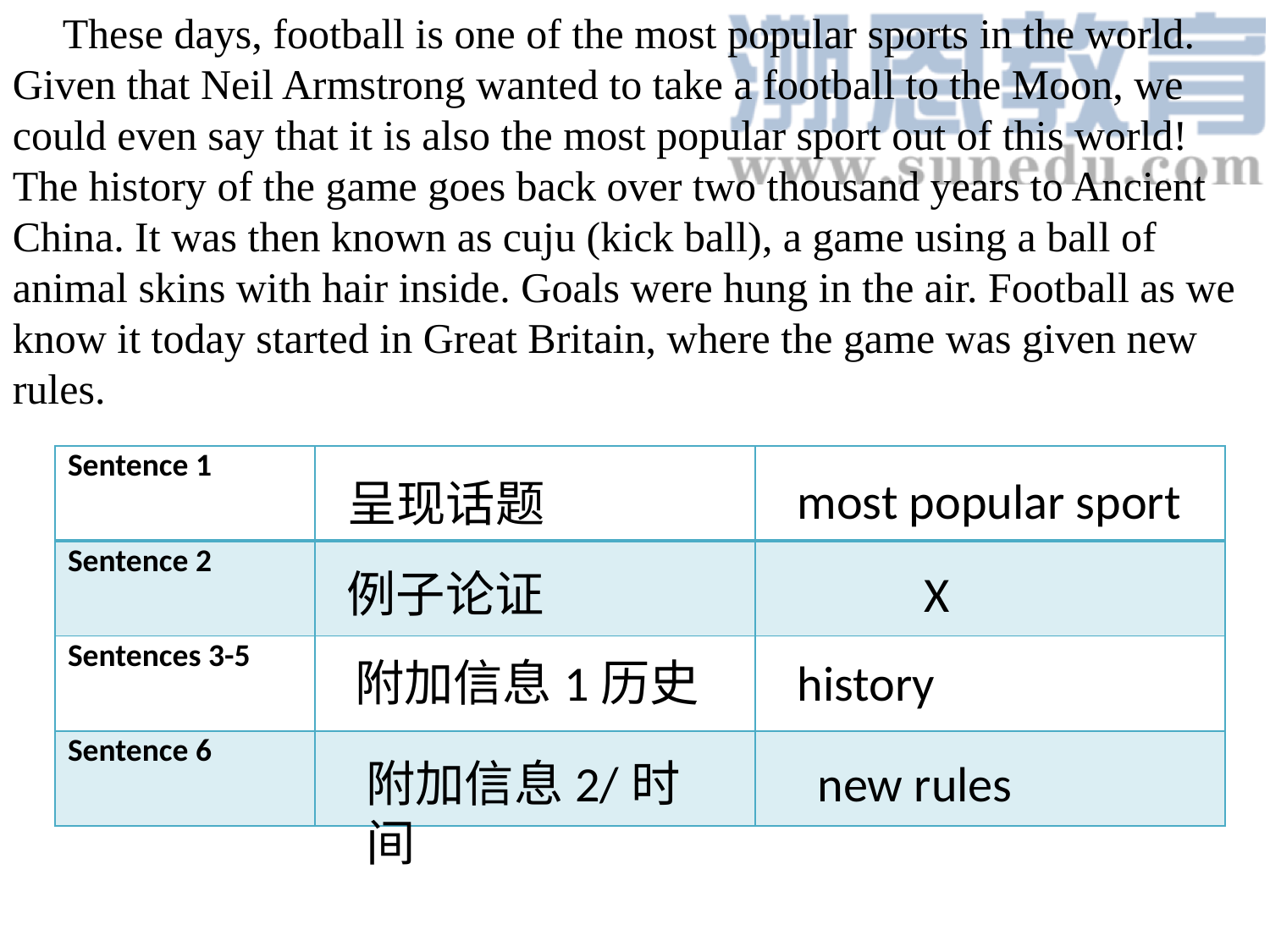

These days, football is one of the most popular sports in the world. Given that Neil Armstrong wanted to take a football to the Moon, we could even say that it is also the most popular sport out of this world! The history of the game goes back over two thousand years to Ancient China. It was then known as cuju (kick ball), a game using a ball of animal skins with hair inside. Goals were hung in the air. Football as we know it today started in Great Britain, where the game was given new rules.
| Sentence 1 |  |  |
| --- | --- | --- |
| Sentence 2 |  |  |
| Sentences 3-5 |  |  |
| Sentence 6 |  |  |
most popular sport
呈现话题
例子论证
           X
附加信息1历史
history
附加信息2/时间
new rules